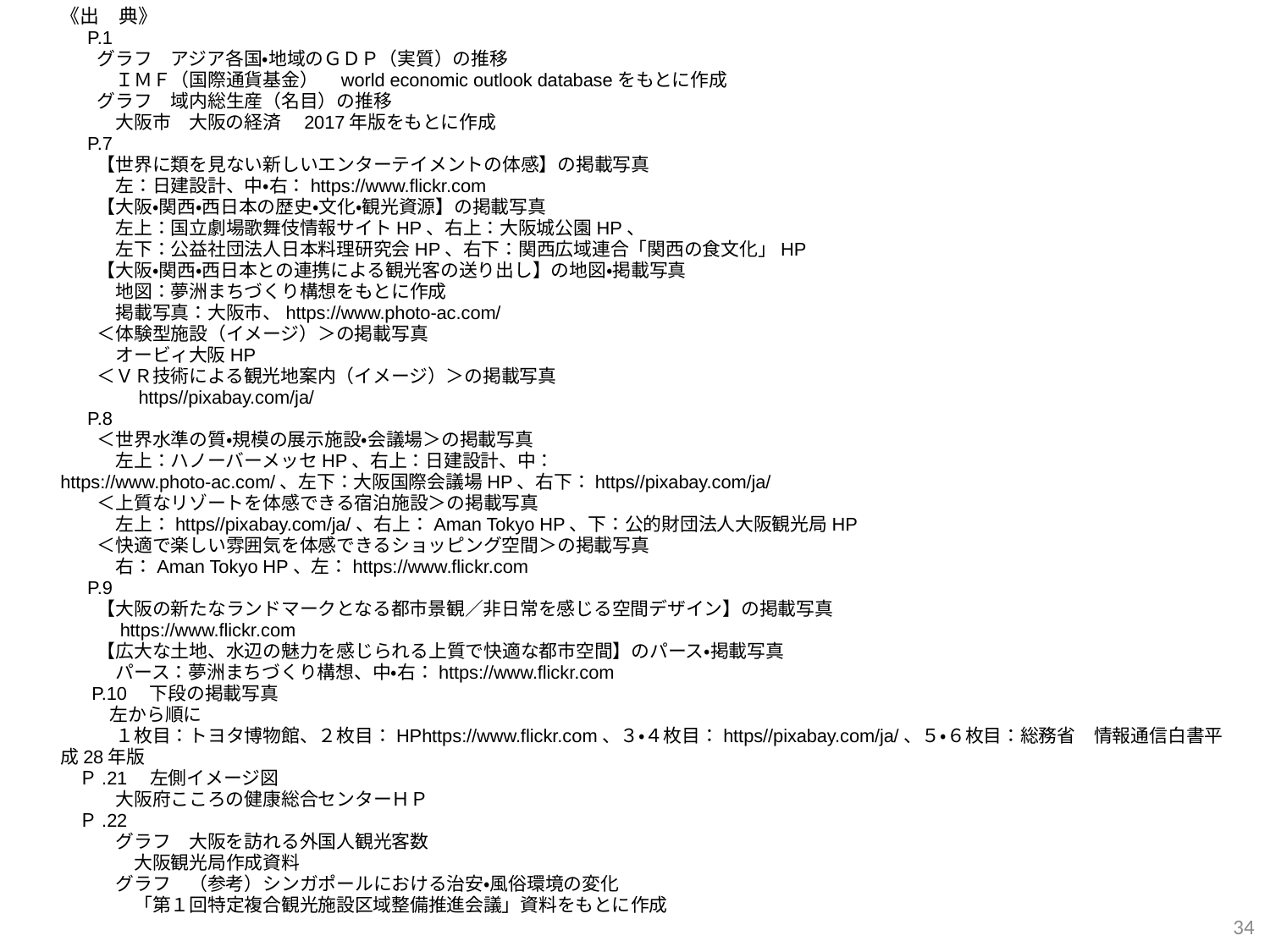

《出　典》
　 P.1
　　グラフ　アジア各国・地域のＧＤＰ（実質）の推移
　　　ＩＭＦ（国際通貨基金）　world economic outlook databaseをもとに作成
　　グラフ　域内総生産（名目）の推移
　　　大阪市　大阪の経済　2017年版をもとに作成
　 P.7
　　【世界に類を見ない新しいエンターテイメントの体感】の掲載写真
　　　左：日建設計、中・右：https://www.flickr.com
　　【大阪・関西・西日本の歴史・文化・観光資源】の掲載写真
　　　左上：国立劇場歌舞伎情報サイトHP、右上：大阪城公園HP、
　　　左下：公益社団法人日本料理研究会HP、右下：関西広域連合「関西の食文化」HP
　　【大阪・関西・西日本との連携による観光客の送り出し】の地図・掲載写真
　　　地図：夢洲まちづくり構想をもとに作成
　　　掲載写真：大阪市、https://www.photo-ac.com/
　　＜体験型施設（イメージ）＞の掲載写真
　　　オービィ大阪HP
　　＜ＶＲ技術による観光地案内（イメージ）＞の掲載写真
　　　　https//pixabay.com/ja/
　 P.8
　　＜世界水準の質・規模の展示施設・会議場＞の掲載写真
　　　左上：ハノーバーメッセHP、右上：日建設計、中： https://www.photo-ac.com/、左下：大阪国際会議場HP、右下：https//pixabay.com/ja/
　　＜上質なリゾートを体感できる宿泊施設＞の掲載写真
　　　左上：https//pixabay.com/ja/、右上：Aman Tokyo HP、下：公的財団法人大阪観光局HP
　　＜快適で楽しい雰囲気を体感できるショッピング空間＞の掲載写真
　　　右：Aman Tokyo HP、左：https://www.flickr.com
　 P.9
　　【大阪の新たなランドマークとなる都市景観／非日常を感じる空間デザイン】の掲載写真
　　　https://www.flickr.com
　　【広大な土地、水辺の魅力を感じられる上質で快適な都市空間】のパース・掲載写真
　　　パース：夢洲まちづくり構想、中・右：https://www.flickr.com
 　P.10　下段の掲載写真
 　　 左から順に
　　　１枚目：トヨタ博物館、２枚目：HPhttps://www.flickr.com、３・４枚目：https//pixabay.com/ja/、５・６枚目：総務省　情報通信白書平成28年版
　Ｐ.21　左側イメージ図
　　　大阪府こころの健康総合センターＨＰ
　Ｐ.22
　　　グラフ　大阪を訪れる外国人観光客数
　　　　大阪観光局作成資料
　　　グラフ　（参考）シンガポールにおける治安・風俗環境の変化
　　　　「第１回特定複合観光施設区域整備推進会議」資料をもとに作成
34